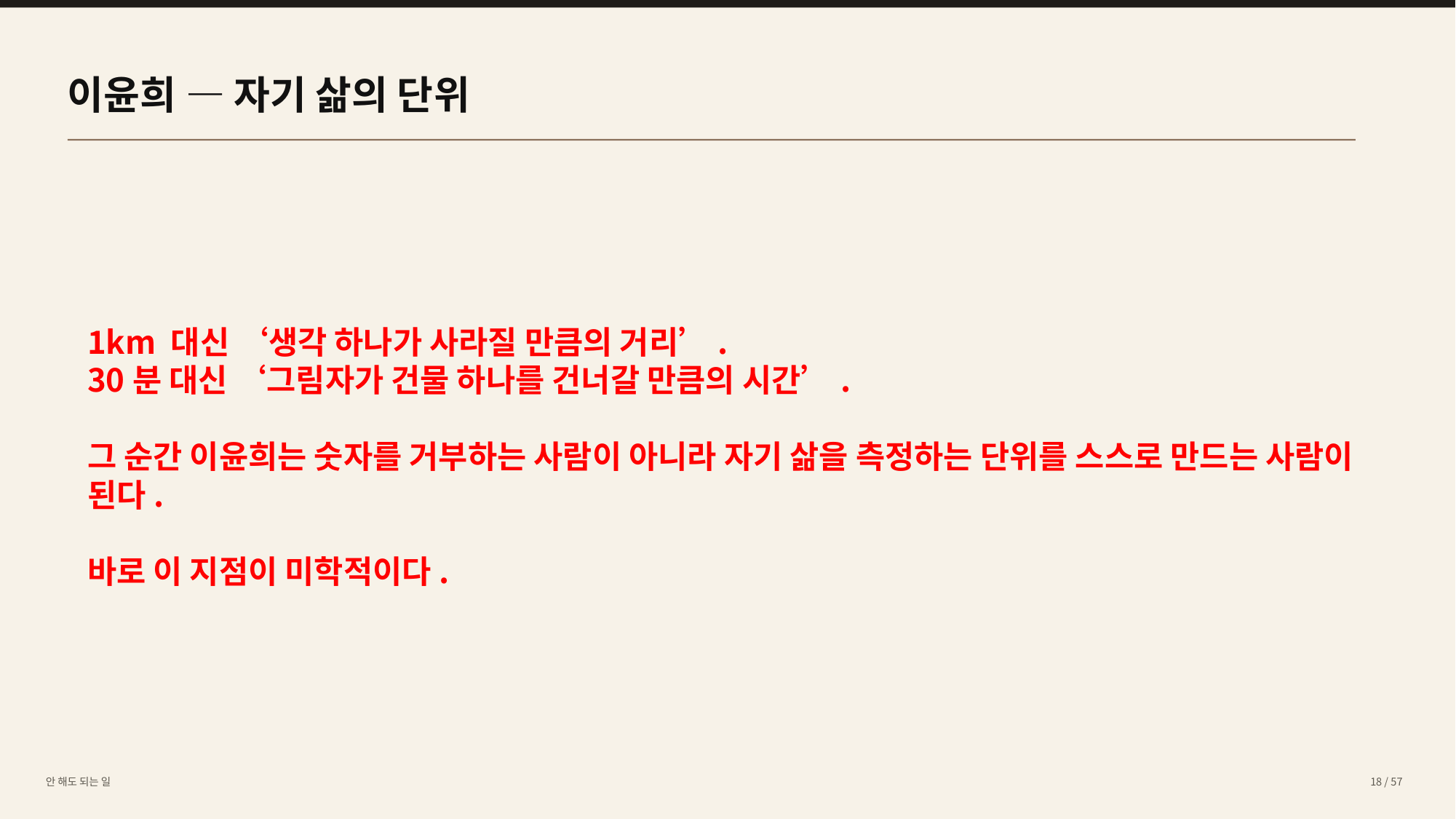

이윤희 — 자기 삶의 단위

1km 대신 ‘생각 하나가 사라질 만큼의 거리’.
30분 대신 ‘그림자가 건물 하나를 건너갈 만큼의 시간’.

그 순간 이윤희는 숫자를 거부하는 사람이 아니라 자기 삶을 측정하는 단위를 스스로 만드는 사람이 된다.

바로 이 지점이 미학적이다.
안 해도 되는 일
18 / 57